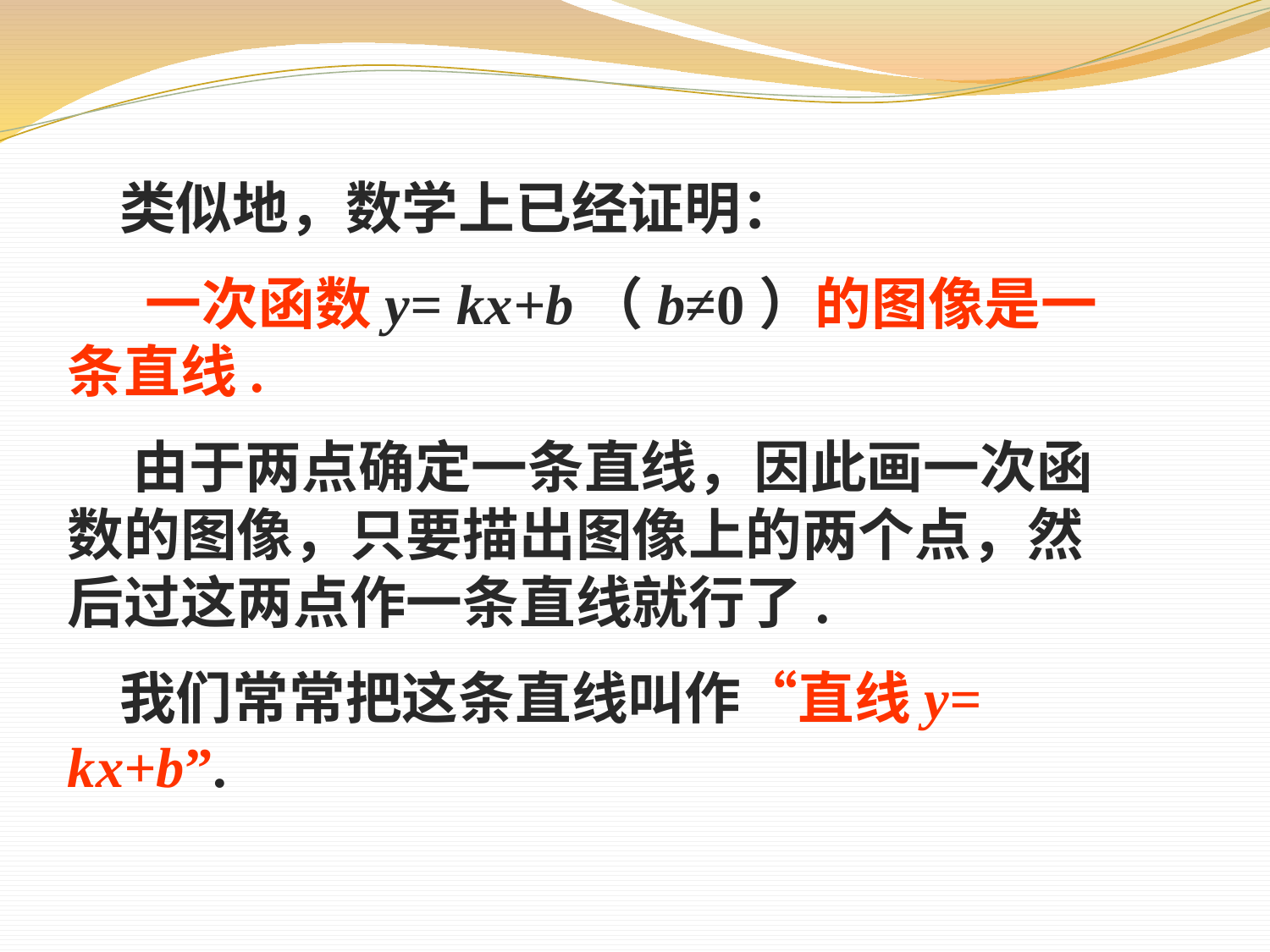

类似地，数学上已经证明：
     一次函数y= kx+b（b≠0）的图像是一条直线.
    由于两点确定一条直线，因此画一次函数的图像，只要描出图像上的两个点，然后过这两点作一条直线就行了.
   我们常常把这条直线叫作“直线y= kx+b”.